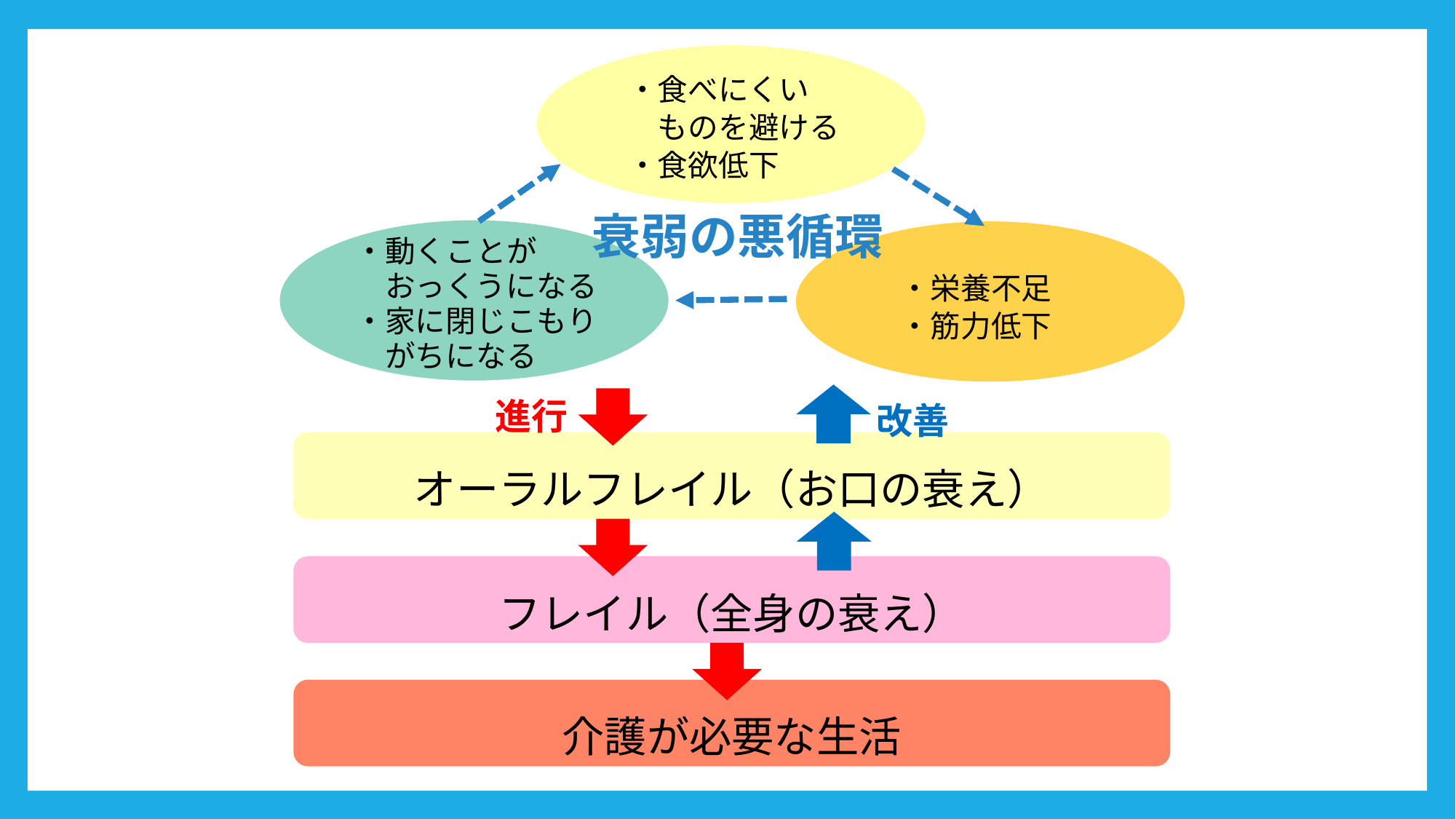

・食べにくい
　ものを避ける
・食欲低下
衰弱の悪循環

・動くことが
　おっくうになる
・家に閉じこもり
　がちになる
・栄養不足
・筋力低下
進行

改善

オーラルフレイル（お口の衰え）

フレイル（全身の衰え）

介護が必要な生活
3